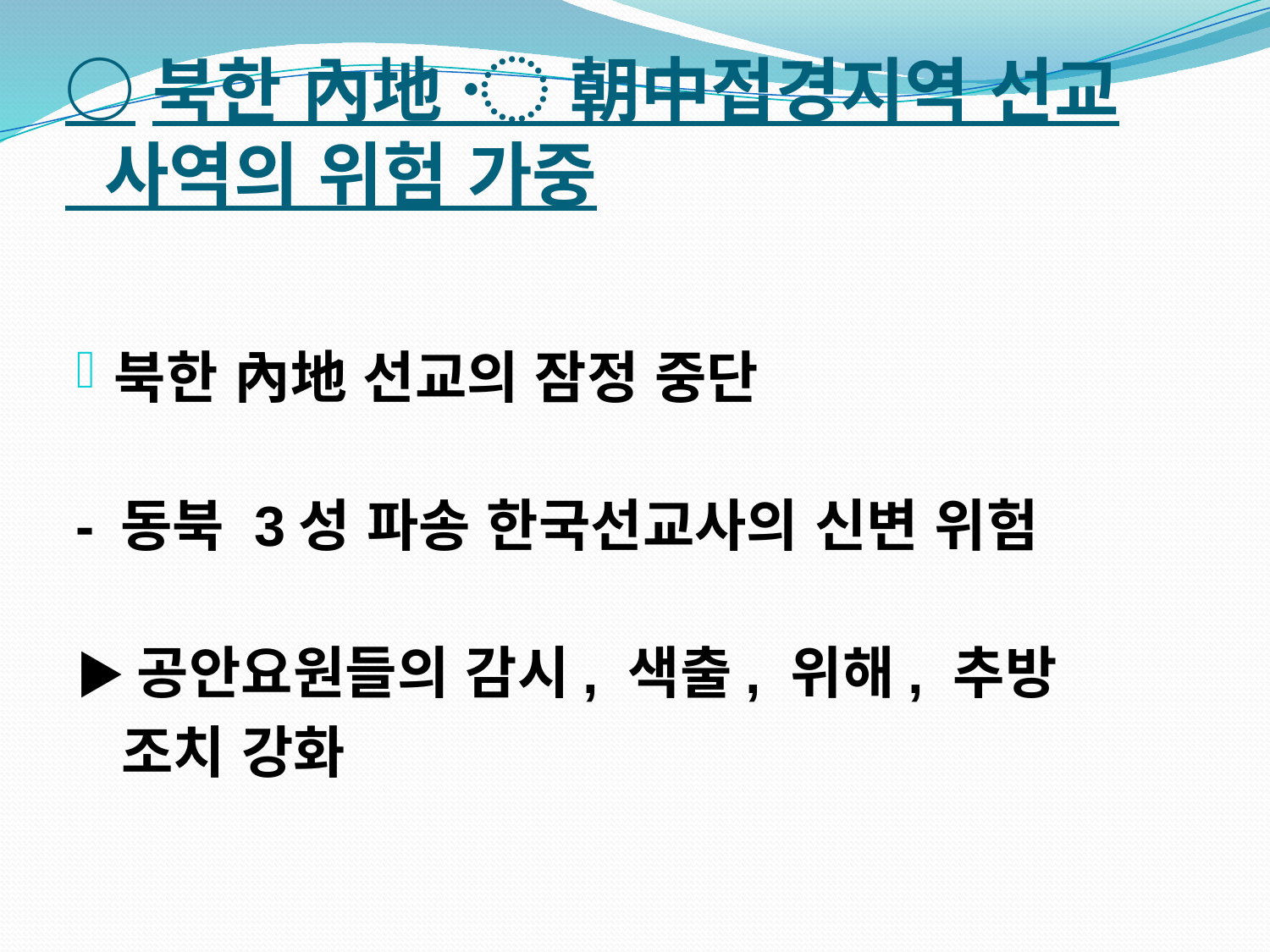

# ○북한 內地 〮 朝中접경지역 선교 사역의 위험 가중

북한 內地 선교의 잠정 중단

- 동북 3성 파송 한국선교사의 신변 위험

▶공안요원들의 감시, 색출, 위해, 추방
  조치 강화